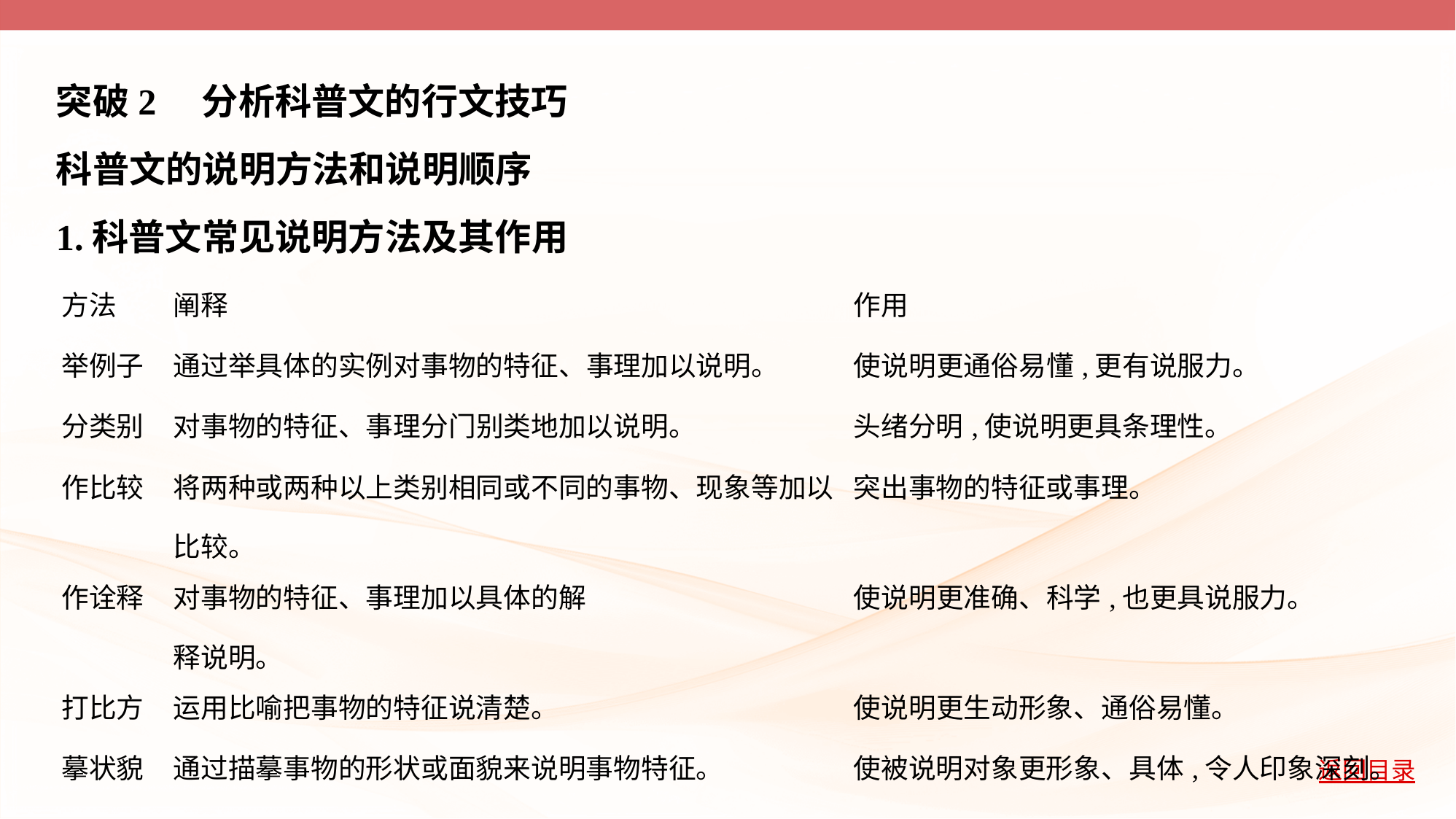

突破2　分析科普文的行文技巧
科普文的说明方法和说明顺序
1.科普文常见说明方法及其作用
| 方法 | 阐释 | 作用 |
| --- | --- | --- |
| 举例子 | 通过举具体的实例对事物的特征、事理加以说明。 | 使说明更通俗易懂,更有说服力。 |
| 分类别 | 对事物的特征、事理分门别类地加以说明。 | 头绪分明,使说明更具条理性。 |
| 作比较 | 将两种或两种以上类别相同或不同的事物、现象等加以比较。 | 突出事物的特征或事理。 |
| 作诠释 | 对事物的特征、事理加以具体的解 释说明。 | 使说明更准确、科学,也更具说服力。 |
| 打比方 | 运用比喻把事物的特征说清楚。 | 使说明更生动形象、通俗易懂。 |
| 摹状貌 | 通过描摹事物的形状或面貌来说明事物特征。 | 使被说明对象更形象、具体,令人印象深刻。 |